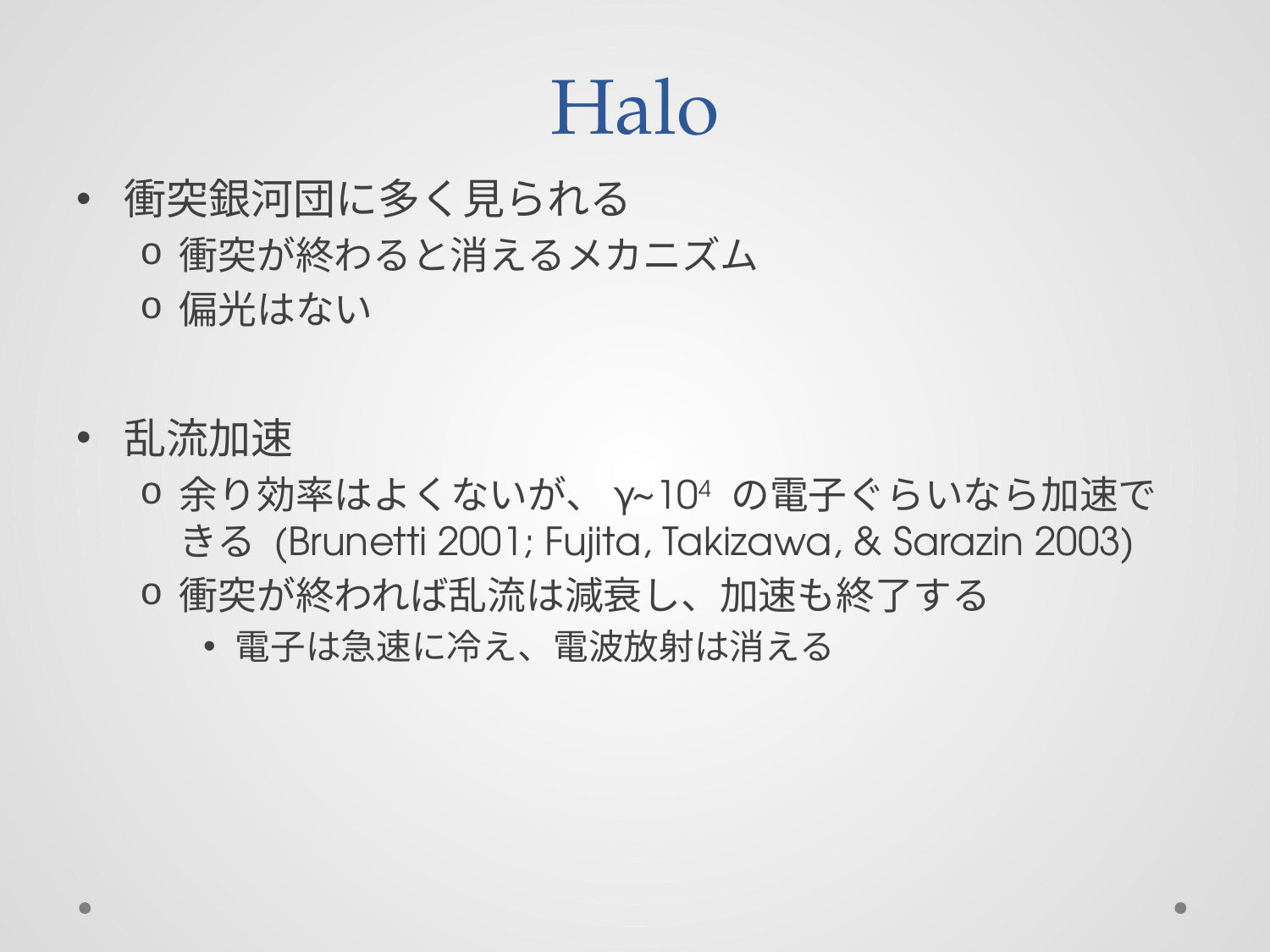

# Halo
衝突銀河団に多く見られる
衝突が終わると消えるメカニズム
偏光はない

乱流加速
余り効率はよくないが、γ~104 の電子ぐらいなら加速できる (Brunetti 2001; Fujita, Takizawa, & Sarazin 2003)
衝突が終われば乱流は減衰し、加速も終了する
電子は急速に冷え、電波放射は消える